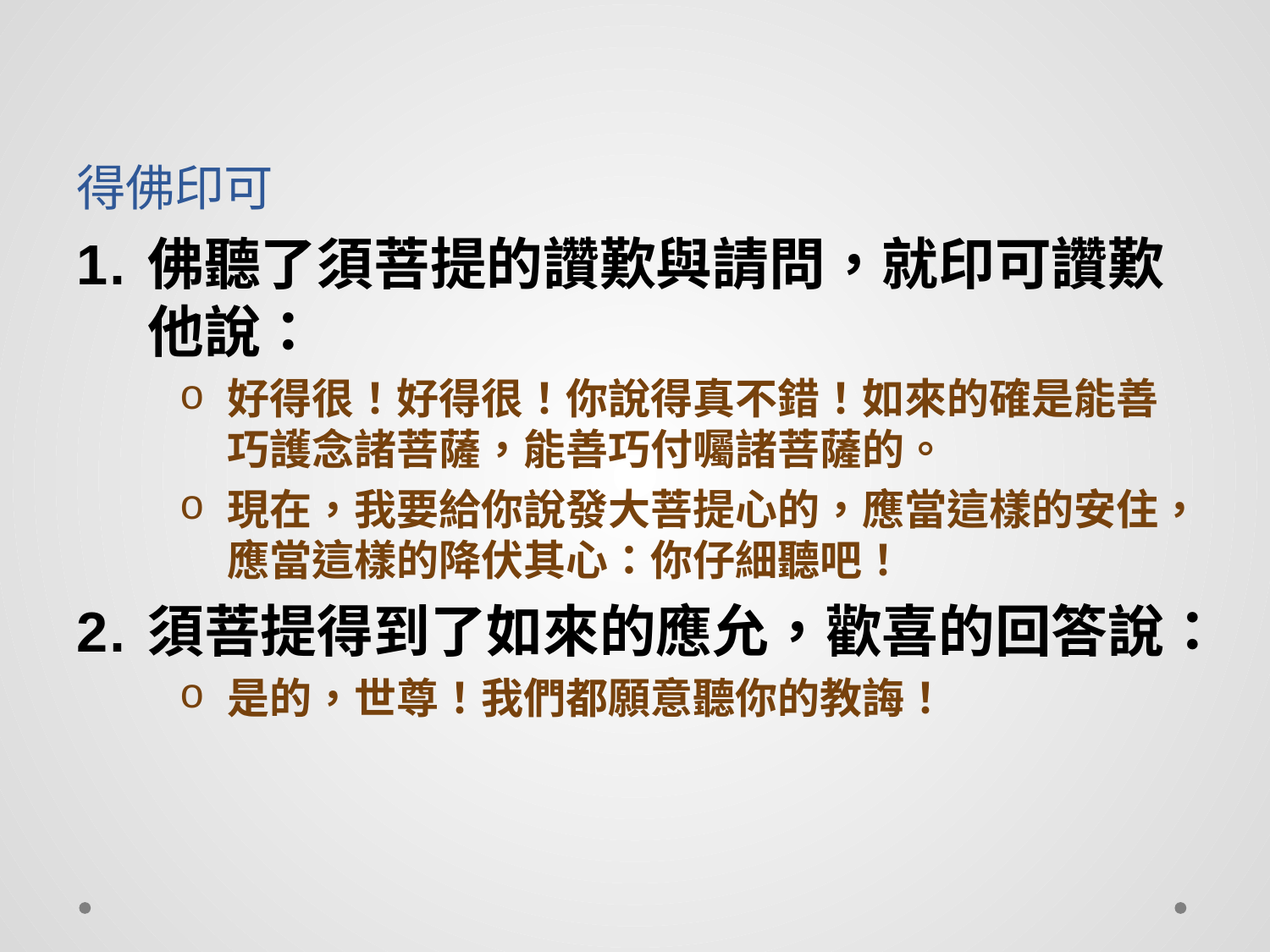

# 得佛印可
佛聽了須菩提的讚歎與請問，就印可讚歎他說：
好得很！好得很！你說得真不錯！如來的確是能善巧護念諸菩薩，能善巧付囑諸菩薩的。
現在，我要給你說發大菩提心的，應當這樣的安住，應當這樣的降伏其心：你仔細聽吧！
須菩提得到了如來的應允，歡喜的回答說：
是的，世尊！我們都願意聽你的教誨！